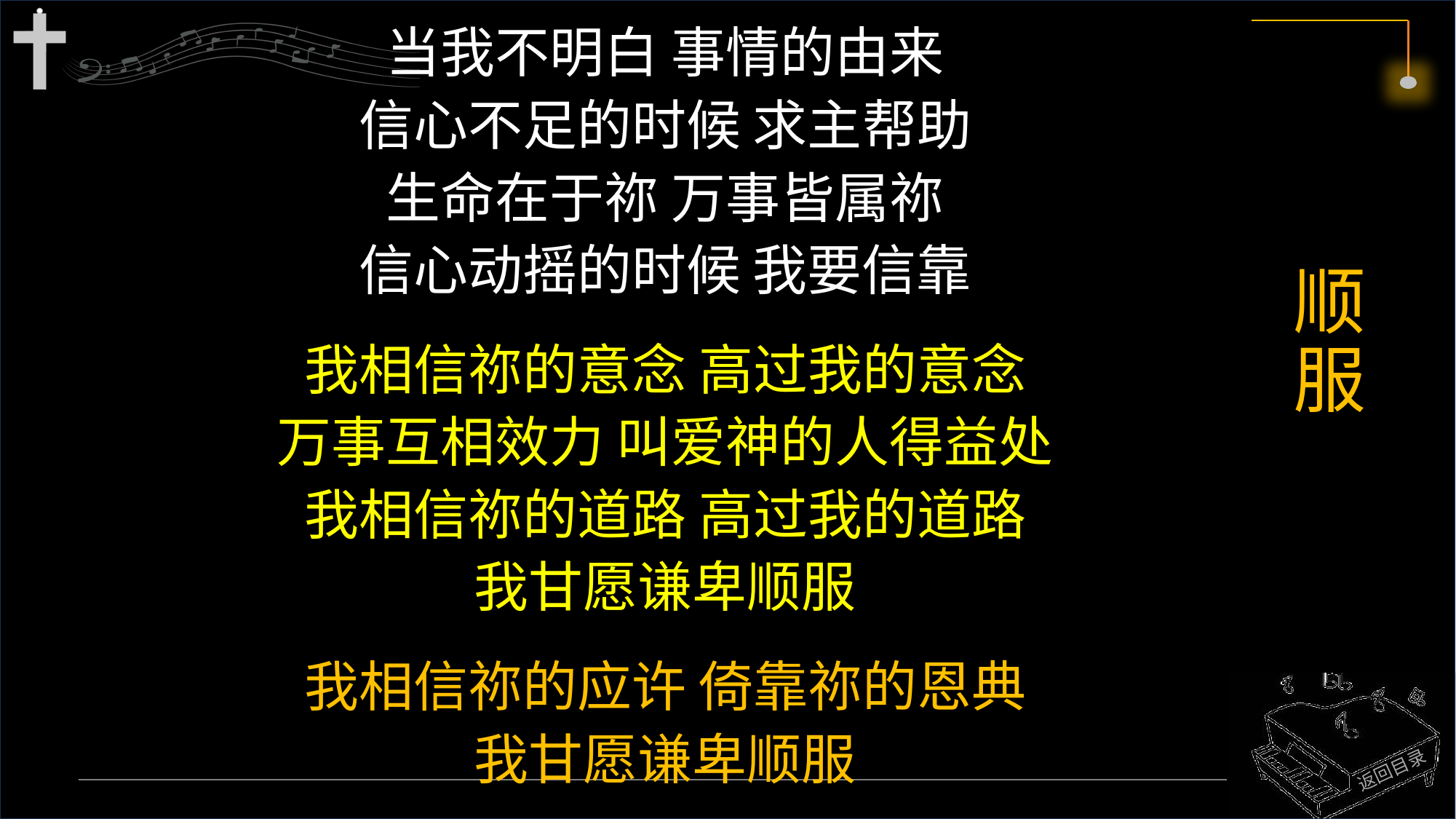

当我不明白 事情的由来
信心不足的时候 求主帮助
生命在于祢 万事皆属祢
信心动摇的时候 我要信靠

我相信祢的意念 高过我的意念
万事互相效力 叫爱神的人得益处
我相信祢的道路 高过我的道路
我甘愿谦卑顺服

我相信祢的应许 倚靠祢的恩典
我甘愿谦卑顺服
# 顺服